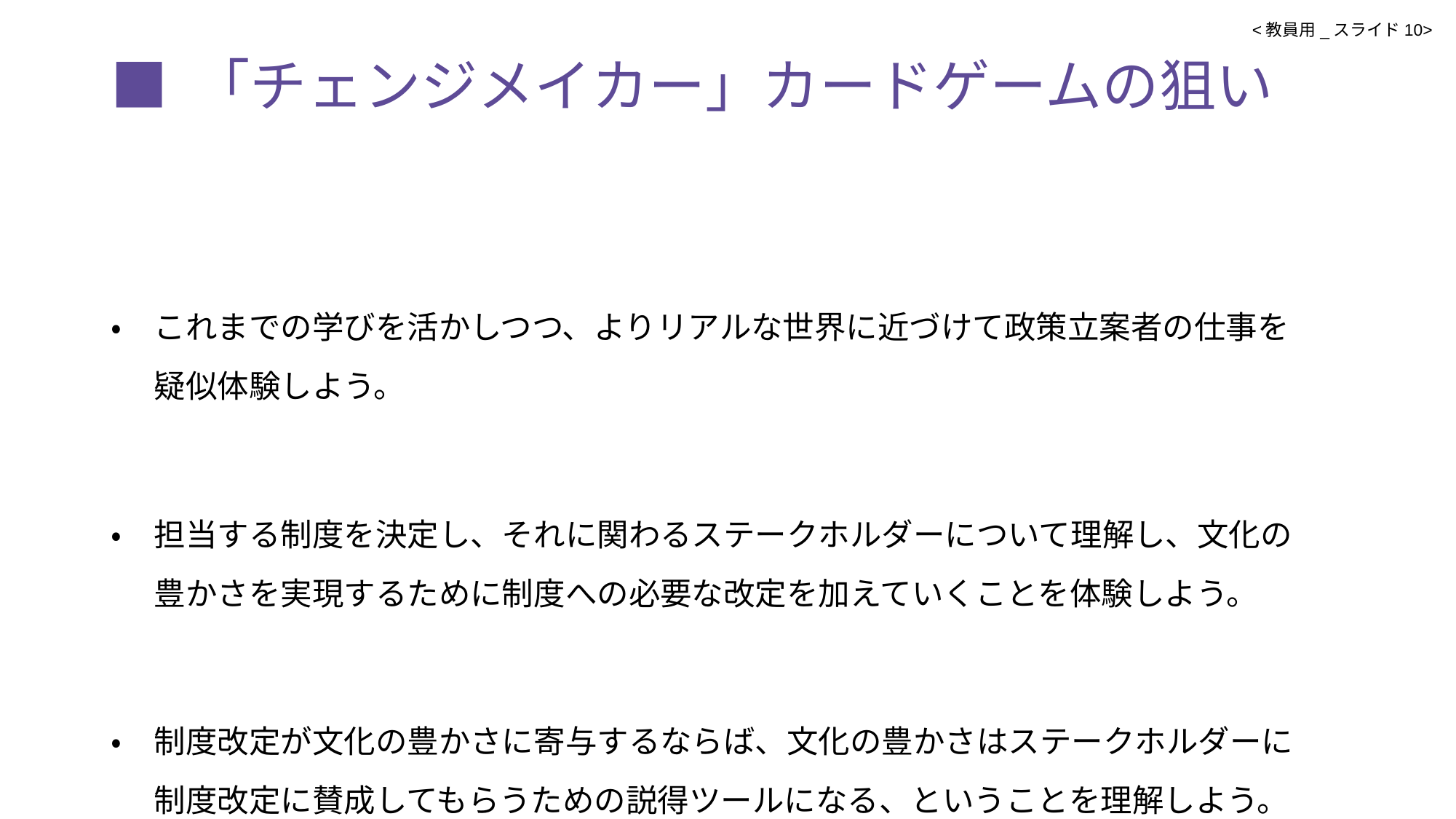

<教員用_スライド10>
# ■ 「チェンジメイカー」カードゲームの狙い

•	これまでの学びを活かしつつ、よりリアルな世界に近づけて政策立案者の仕事を疑似体験しよう。

•	担当する制度を決定し、それに関わるステークホルダーについて理解し、文化の豊かさを実現するために制度への必要な改定を加えていくことを体験しよう。

•	制度改定が文化の豊かさに寄与するならば、文化の豊かさはステークホルダーに制度改定に賛成してもらうための説得ツールになる、ということを理解しよう。